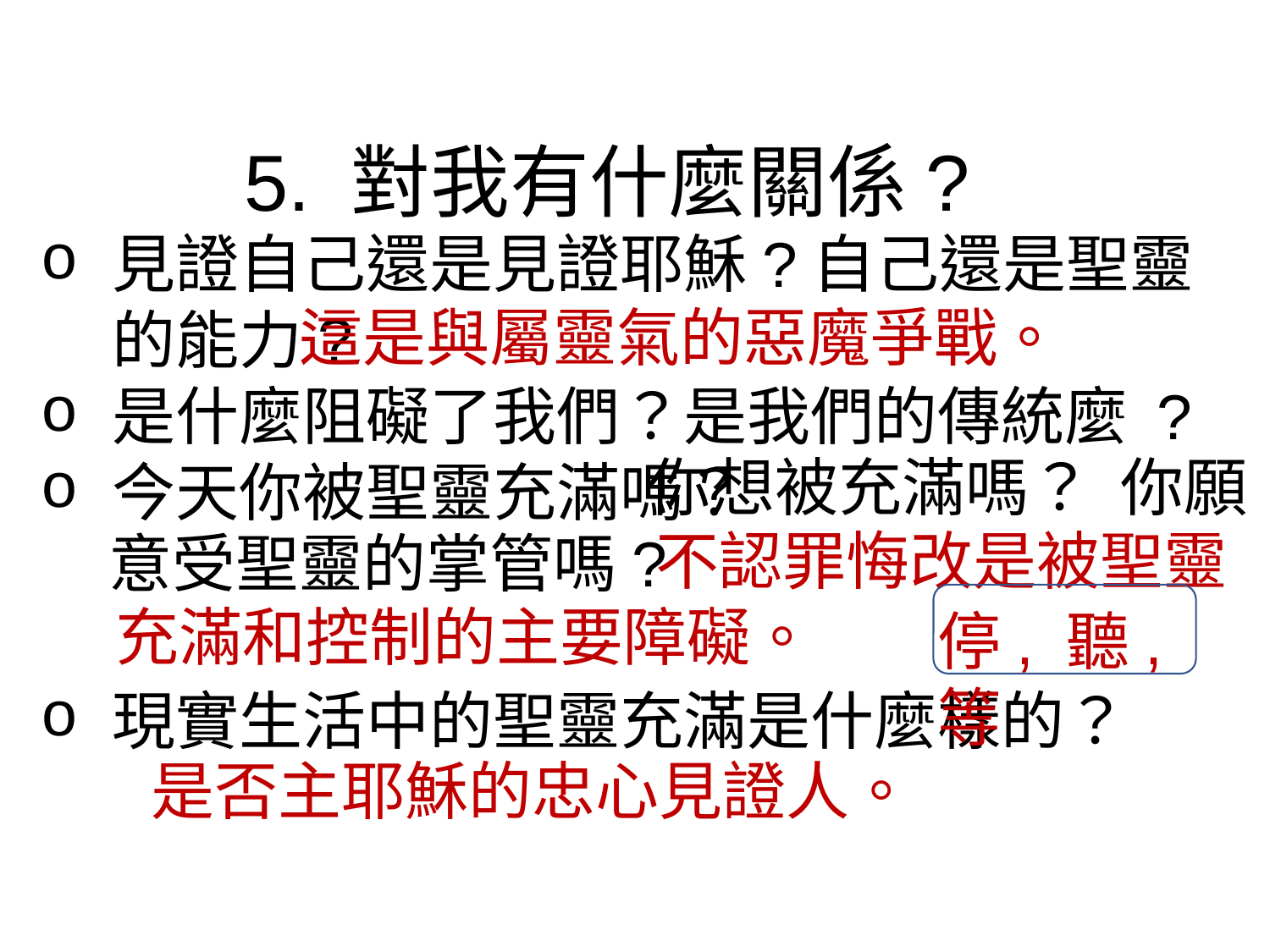

5. 對我有什麼關係?
見證自己還是見證耶穌?自己還是聖靈的能力?
是什麼阻礙了我們？是我們的傳統麼 ?
今天你被聖靈充滿嗎？

現實生活中的聖靈充滿是什麼樣的？
這是與屬靈氣的惡魔爭戰。
                                     你想被充滿嗎？  你願意受聖靈的掌管嗎?
                                     不認罪悔改是被聖靈充滿和控制的主要障礙。

停, 聽, 等
是否主耶穌的忠心見證人。